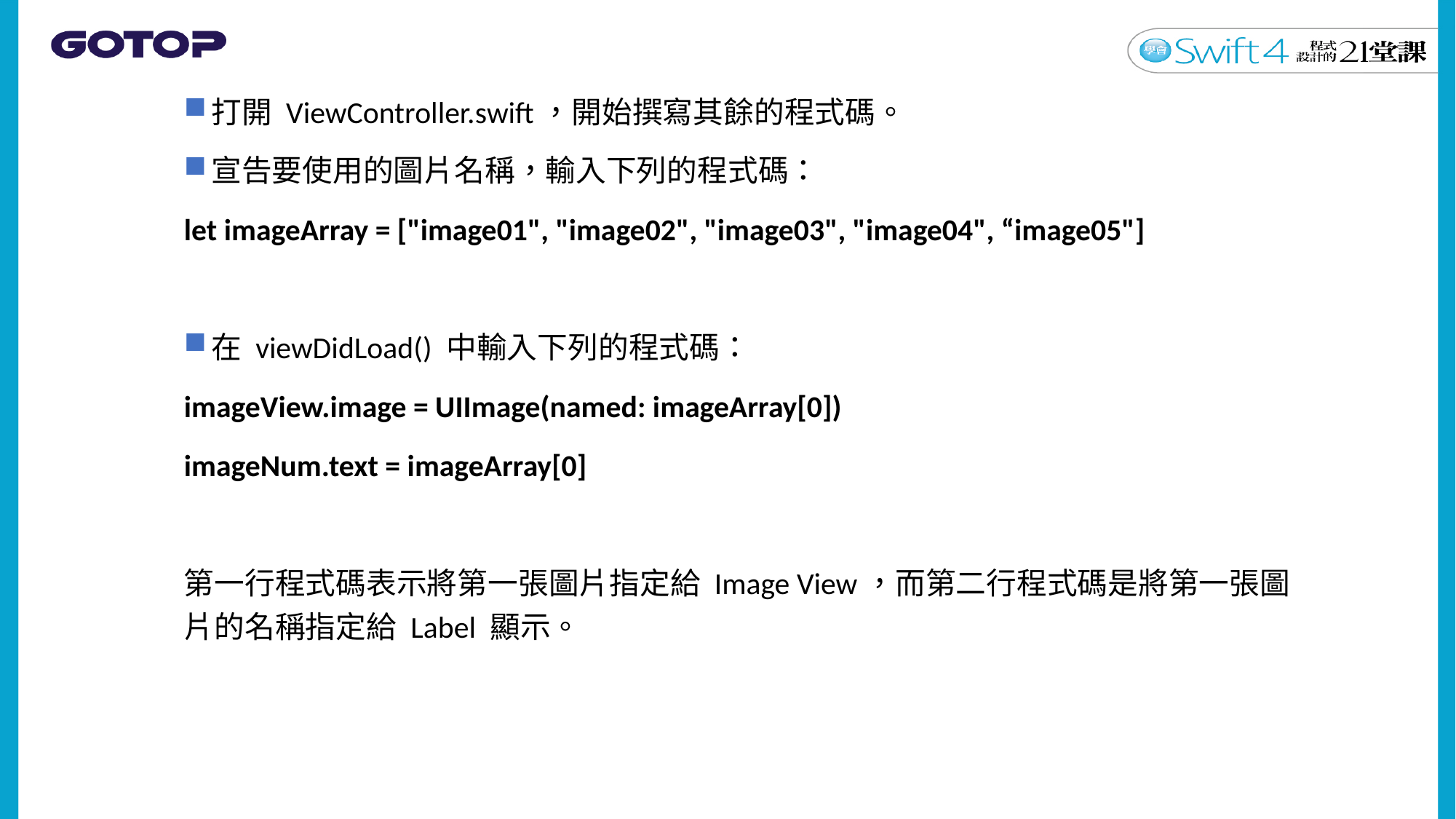

打開 ViewController.swift，開始撰寫其餘的程式碼。
宣告要使用的圖片名稱，輸入下列的程式碼：
let imageArray = ["image01", "image02", "image03", "image04", “image05"]

在 viewDidLoad() 中輸入下列的程式碼：
imageView.image = UIImage(named: imageArray[0])
imageNum.text = imageArray[0]

第一行程式碼表示將第一張圖片指定給 Image View，而第二行程式碼是將第一張圖片的名稱指定給 Label 顯示。